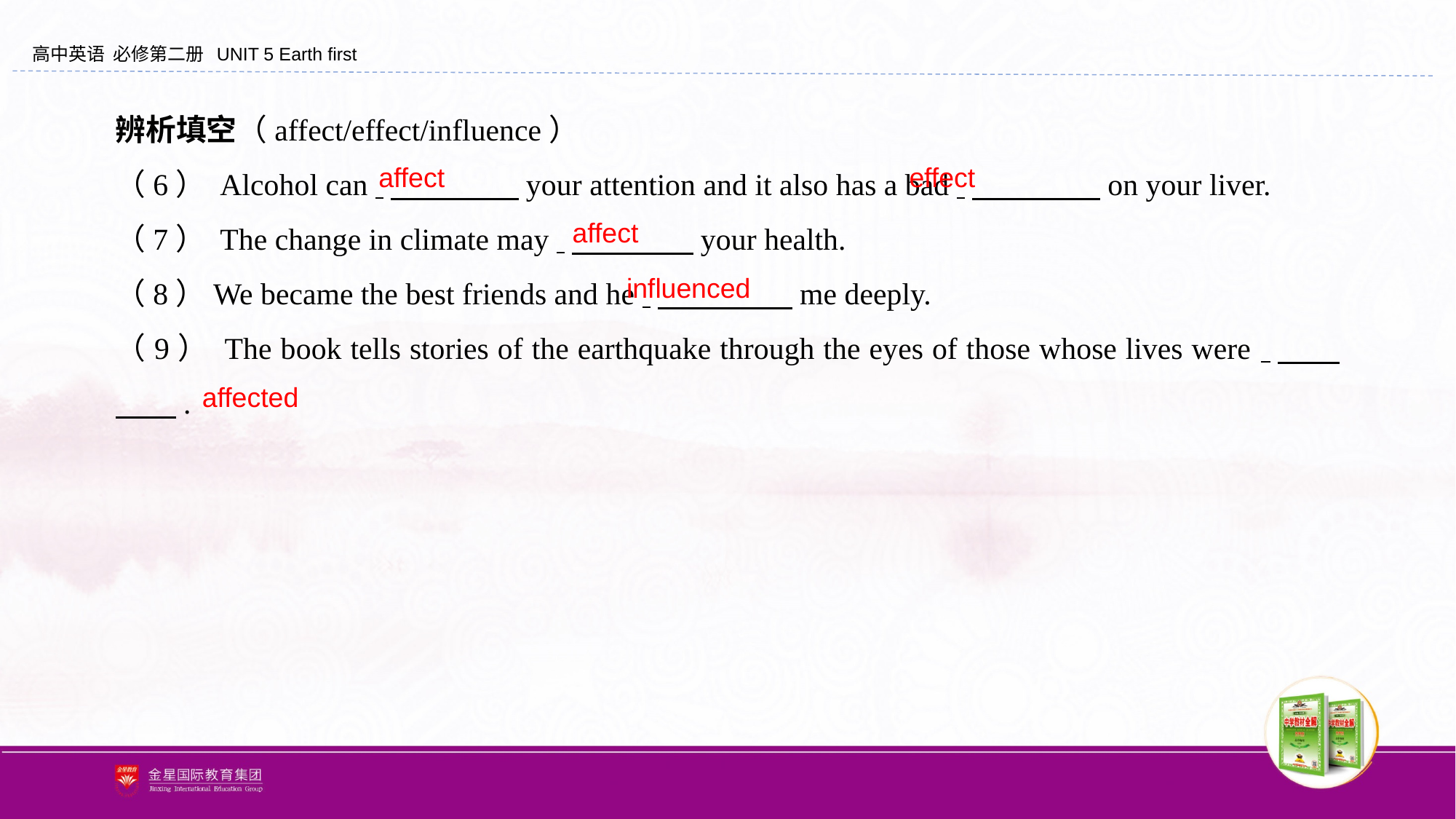

辨析填空（affect/effect/influence）
（6） Alcohol can  　　　　 your attention and it also has a bad  　　　　 on your liver.
（7） The change in climate may  　　　　your health.
（8）We became the best friends and he  　　　　  me deeply.
（9） The book tells stories of the earthquake through the eyes of those whose lives were  　　　　.
affect                                                             effect
affect
influenced
affected